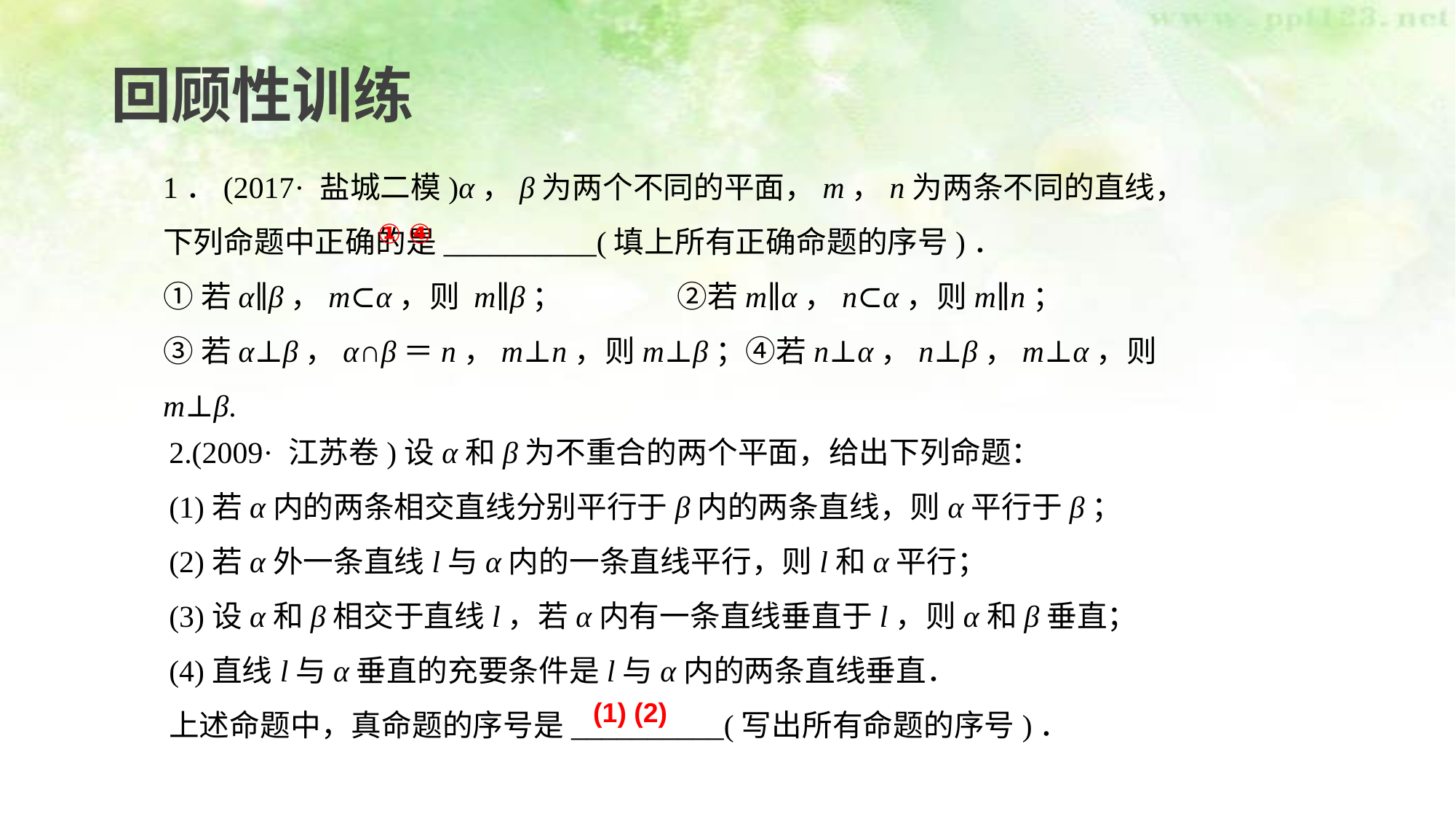

回顾性训练
1．(2017· 盐城二模)α，β为两个不同的平面，m，n为两条不同的直线，下列命题中正确的是__________(填上所有正确命题的序号)．
①若α∥β，m⊂α，则 m∥β；                 ②若m∥α，n⊂α，则m∥n；
③若α⊥β，α∩β＝n，m⊥n，则m⊥β；④若n⊥α，n⊥β，m⊥α，则 m⊥β.

① ④
2.(2009· 江苏卷)设α和β为不重合的两个平面，给出下列命题：
(1)若α内的两条相交直线分别平行于β内的两条直线，则α平行于β；
(2)若α外一条直线l与α内的一条直线平行，则l和α平行；
(3)设α和β相交于直线l，若α内有一条直线垂直于l，则α和β垂直；
(4)直线l与α垂直的充要条件是l与α内的两条直线垂直．
上述命题中，真命题的序号是__________(写出所有命题的序号)．

(1) (2)